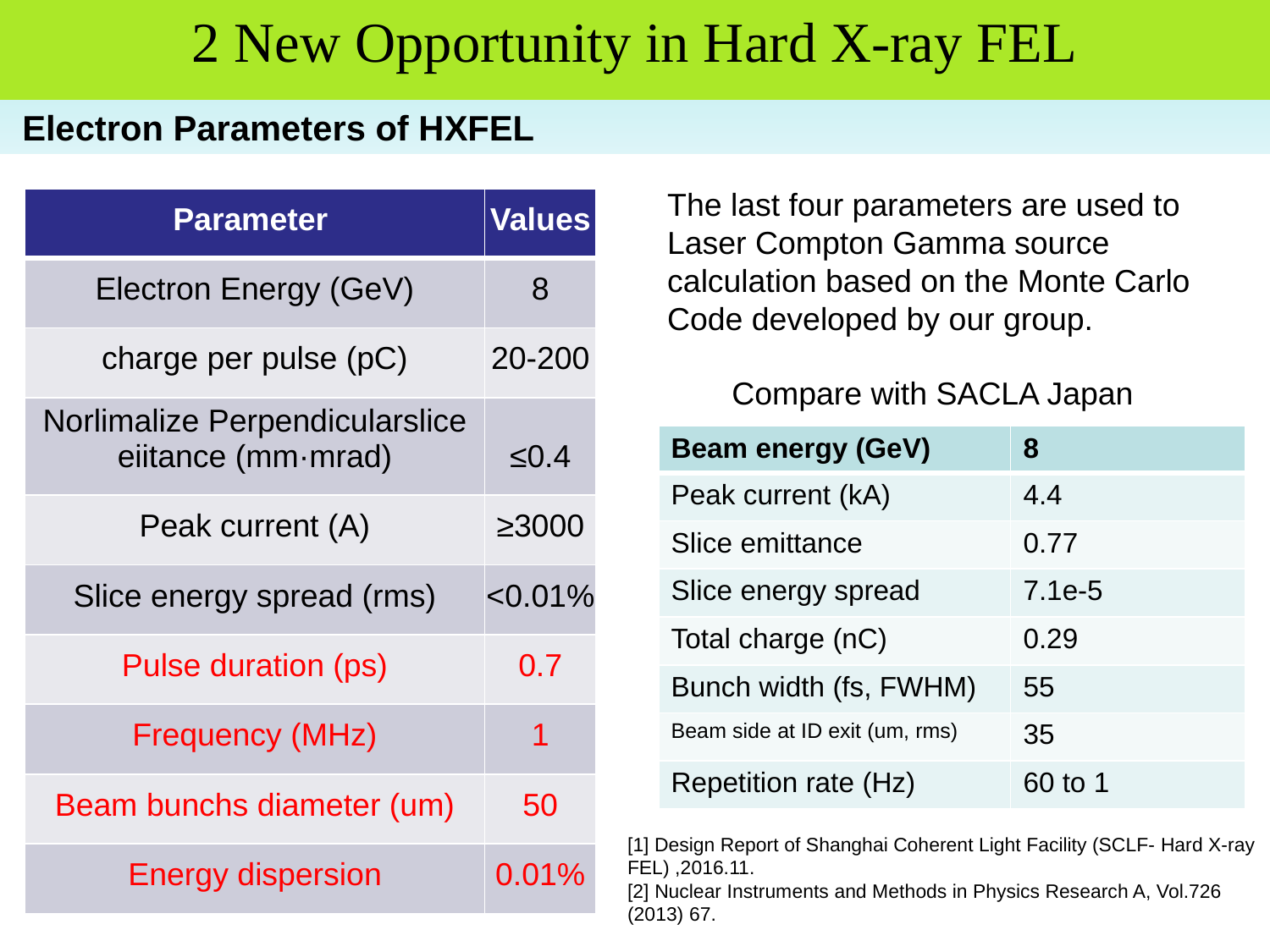

二、线站整体布局

2 New Opportunity in Hard X-ray FEL
 Electron Parameters of HXFEL
The last four parameters are used to Laser Compton Gamma source calculation based on the Monte Carlo Code developed by our group.
| Parameter | Values |
| --- | --- |
| Electron Energy (GeV) | 8 |
| charge per pulse (pC) | 20-200 |
| Norlimalize Perpendicularslice eiitance (mm·mrad) | ≤0.4 |
| Peak current (A) | ≥3000 |
| Slice energy spread (rms) | <0.01% |
| Pulse duration (ps) | 0.7 |
| Frequency (MHz) | 1 |
| Beam bunchs diameter (um) | 50 |
| Energy dispersion | 0.01% |
Compare with SACLA Japan
| Beam energy (GeV) | 8 |
| --- | --- |
| Peak current (kA) | 4.4 |
| Slice emittance | 0.77 |
| Slice energy spread | 7.1e-5 |
| Total charge (nC) | 0.29 |
| Bunch width (fs, FWHM) | 55 |
| Beam side at ID exit (um, rms) | 35 |
| Repetition rate (Hz) | 60 to 1 |
[1] Design Report of Shanghai Coherent Light Facility (SCLF- Hard X-ray FEL) ,2016.11.
[2] Nuclear Instruments and Methods in Physics Research A, Vol.726 (2013) 67.